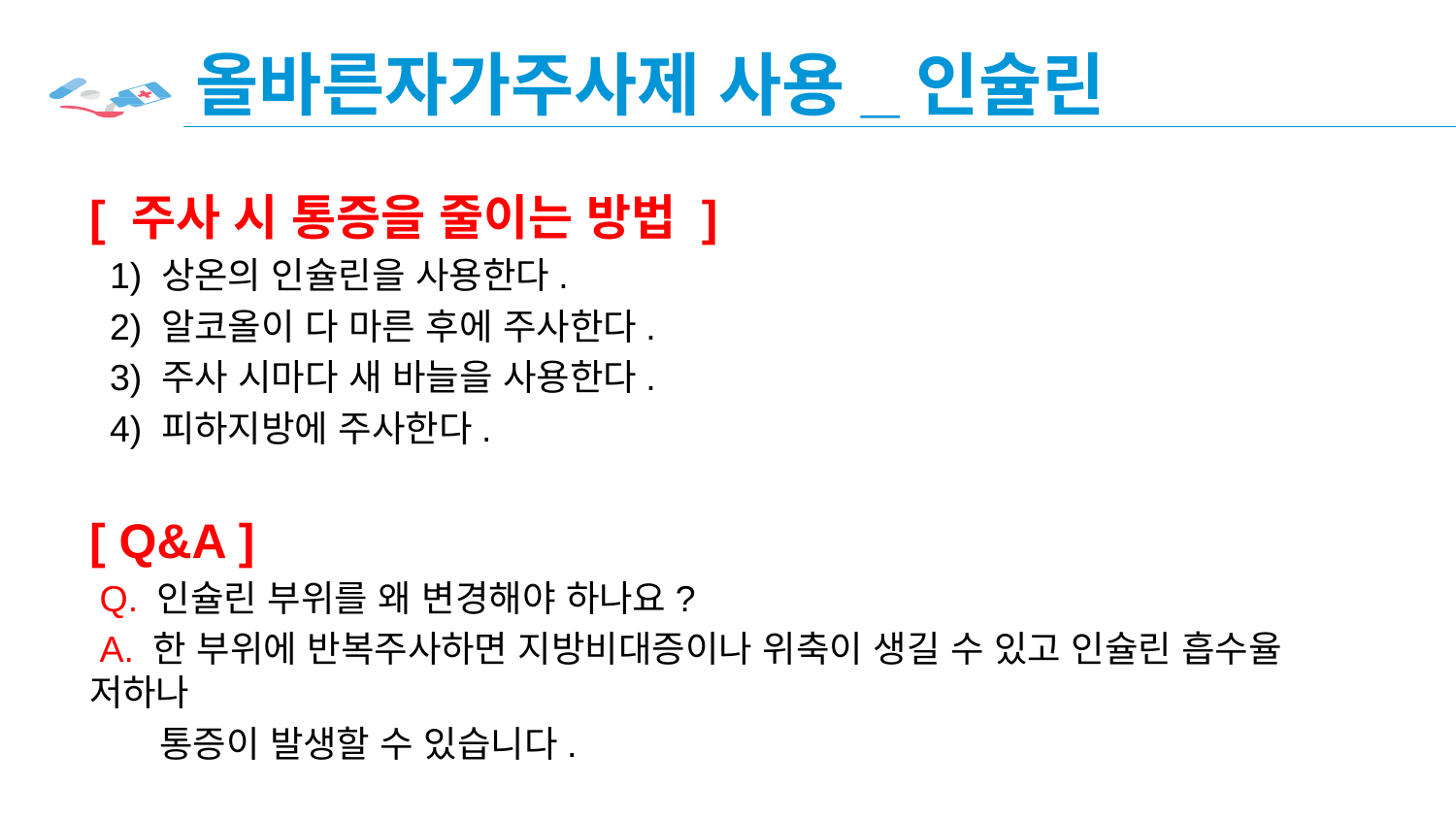

올바른자가주사제 사용_인슐린

[ 주사 시 통증을 줄이는 방법 ]
  1) 상온의 인슐린을 사용한다.
  2) 알코올이 다 마른 후에 주사한다.
  3) 주사 시마다 새 바늘을 사용한다.
  4) 피하지방에 주사한다.

[ Q&A ]
 Q. 인슐린 부위를 왜 변경해야 하나요?
 A. 한 부위에 반복주사하면 지방비대증이나 위축이 생길 수 있고 인슐린 흡수율 저하나
      통증이 발생할 수 있습니다.